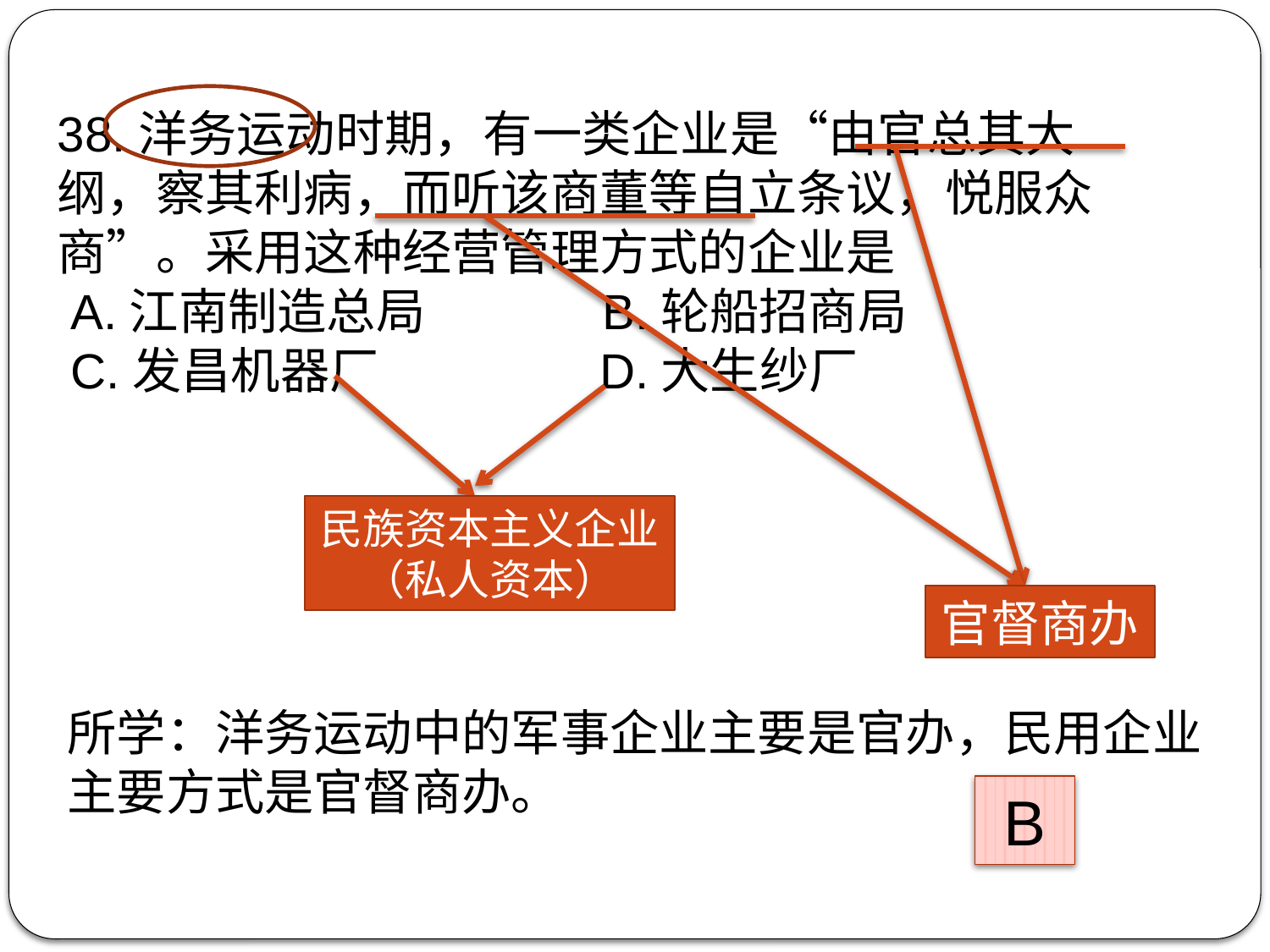

38.洋务运动时期，有一类企业是“由官总其大纲，察其利病，而听该商董等自立条议，悦服众商”。采用这种经营管理方式的企业是
 A.江南制造总局               B.轮船招商局
 C.发昌机器厂                   D.大生纱厂
民族资本主义企业（私人资本）
官督商办
所学：洋务运动中的军事企业主要是官办，民用企业主要方式是官督商办。
B